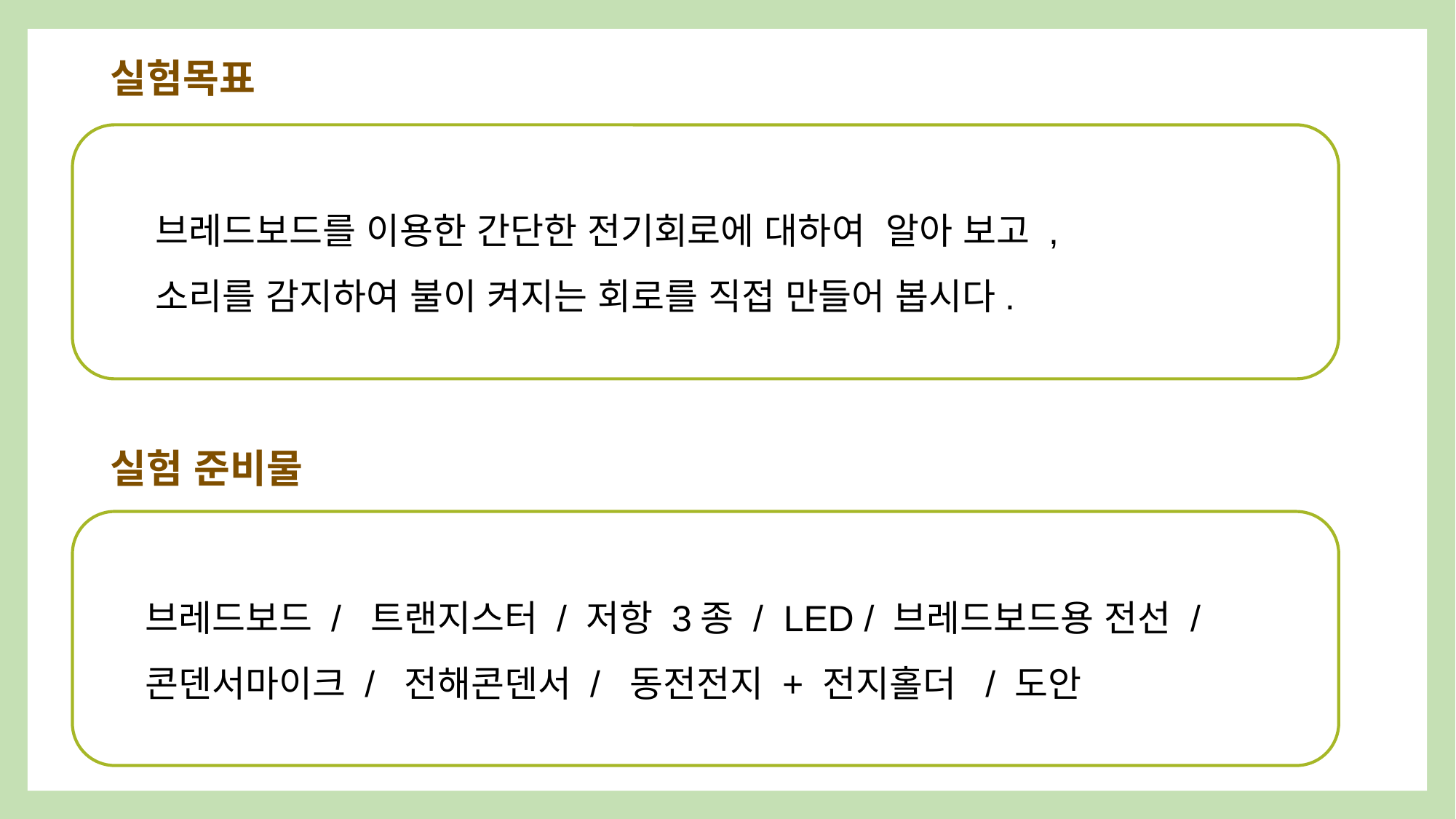

실험목표
     브레드보드를 이용한 간단한 전기회로에 대하여  알아 보고 ,
     소리를 감지하여 불이 켜지는 회로를 직접 만들어 봅시다.
실험 준비물
    브레드보드 /  트랜지스터 / 저항 3종 /  LED / 브레드보드용 전선 /
    콘덴서마이크 /  전해콘덴서 /  동전전지 + 전지홀더  / 도안